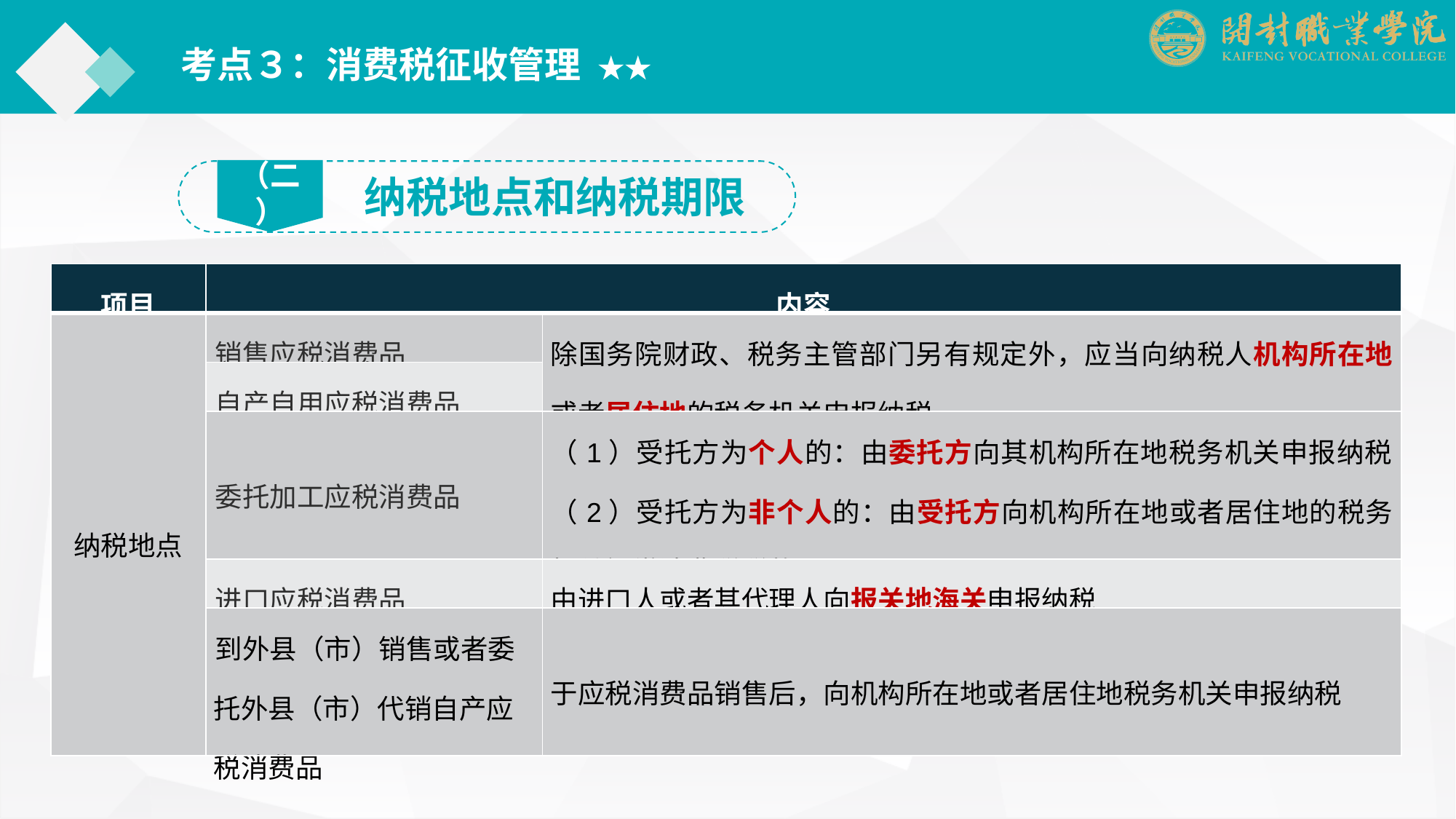

考点３：消费税征收管理  ★★
（二）

纳税地点和纳税期限
| 项目 | 内容 |  |
| --- | --- | --- |
| 纳税地点 | 销售应税消费品 | 除国务院财政、税务主管部门另有规定外，应当向纳税人机构所在地或者居住地的税务机关申报纳税 |
|  | 自产自用应税消费品 |  |
|  | 委托加工应税消费品 | （1）受托方为个人的：由委托方向其机构所在地税务机关申报纳税 （2）受托方为非个人的：由受托方向机构所在地或者居住地的税务机关解缴消费税税款 |
|  | 进口应税消费品 | 由进口人或者其代理人向报关地海关申报纳税 |
|  | 到外县（市）销售或者委托外县（市）代销自产应税消费品 | 于应税消费品销售后，向机构所在地或者居住地税务机关申报纳税 |